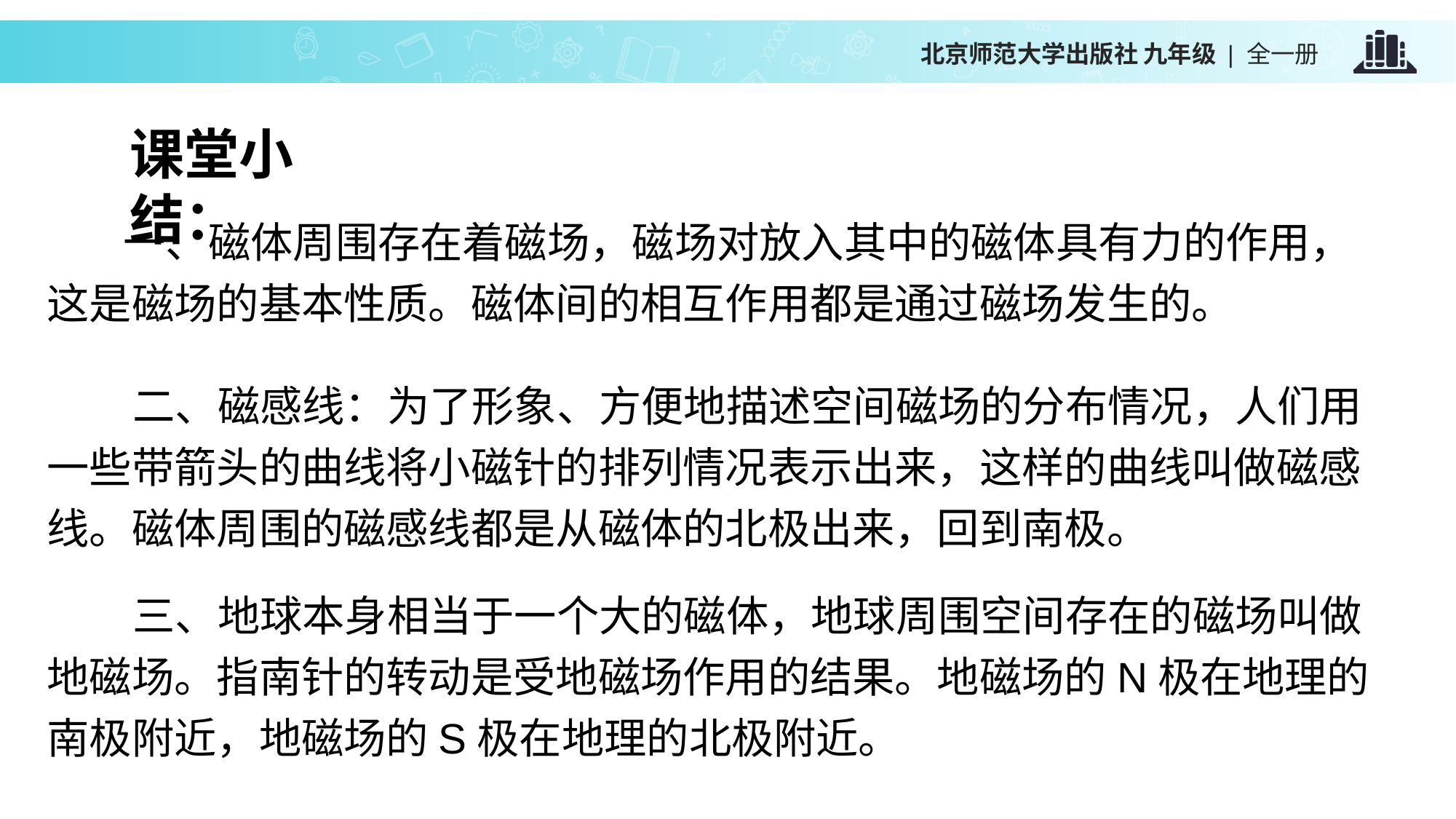

课堂小结：
       一、磁体周围存在着磁场，磁场对放入其中的磁体具有力的作用，这是磁场的基本性质。磁体间的相互作用都是通过磁场发生的。
        二、磁感线：为了形象、方便地描述空间磁场的分布情况，人们用一些带箭头的曲线将小磁针的排列情况表示出来，这样的曲线叫做磁感线。磁体周围的磁感线都是从磁体的北极出来，回到南极。
        三、地球本身相当于一个大的磁体，地球周围空间存在的磁场叫做地磁场。指南针的转动是受地磁场作用的结果。地磁场的N极在地理的南极附近，地磁场的S极在地理的北极附近。